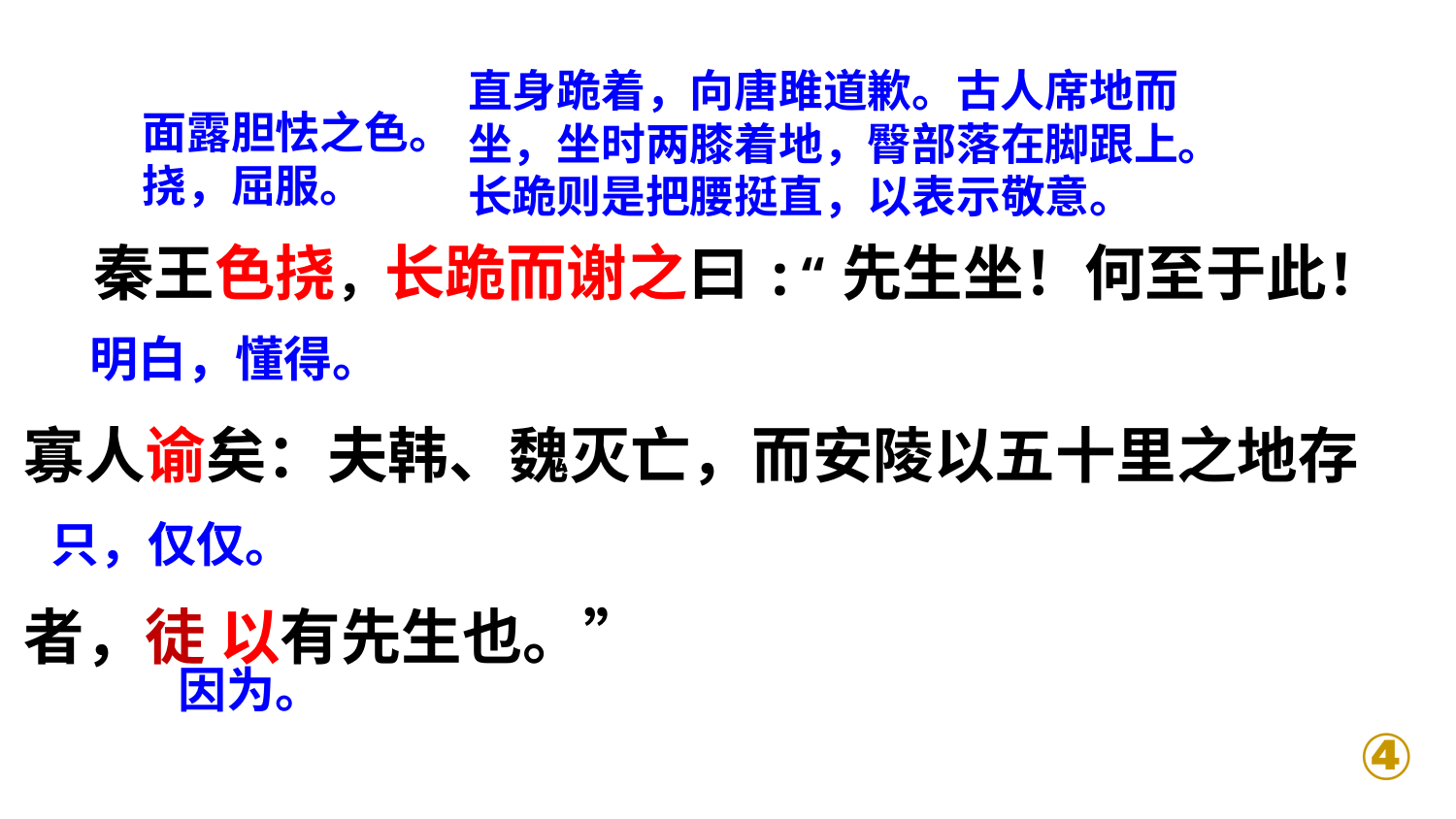

直身跪着，向唐雎道歉。古人席地而坐，坐时两膝着地，臀部落在脚跟上。长跪则是把腰挺直，以表示敬意。
面露胆怯之色。挠，屈服。
    秦王色挠，长跪而谢之曰:“先生坐！何至于此！寡人谕矣：夫韩、魏灭亡，而安陵以五十里之地存者，徒 以有先生也。”
明白，懂得。
只，仅仅。
因为。
④